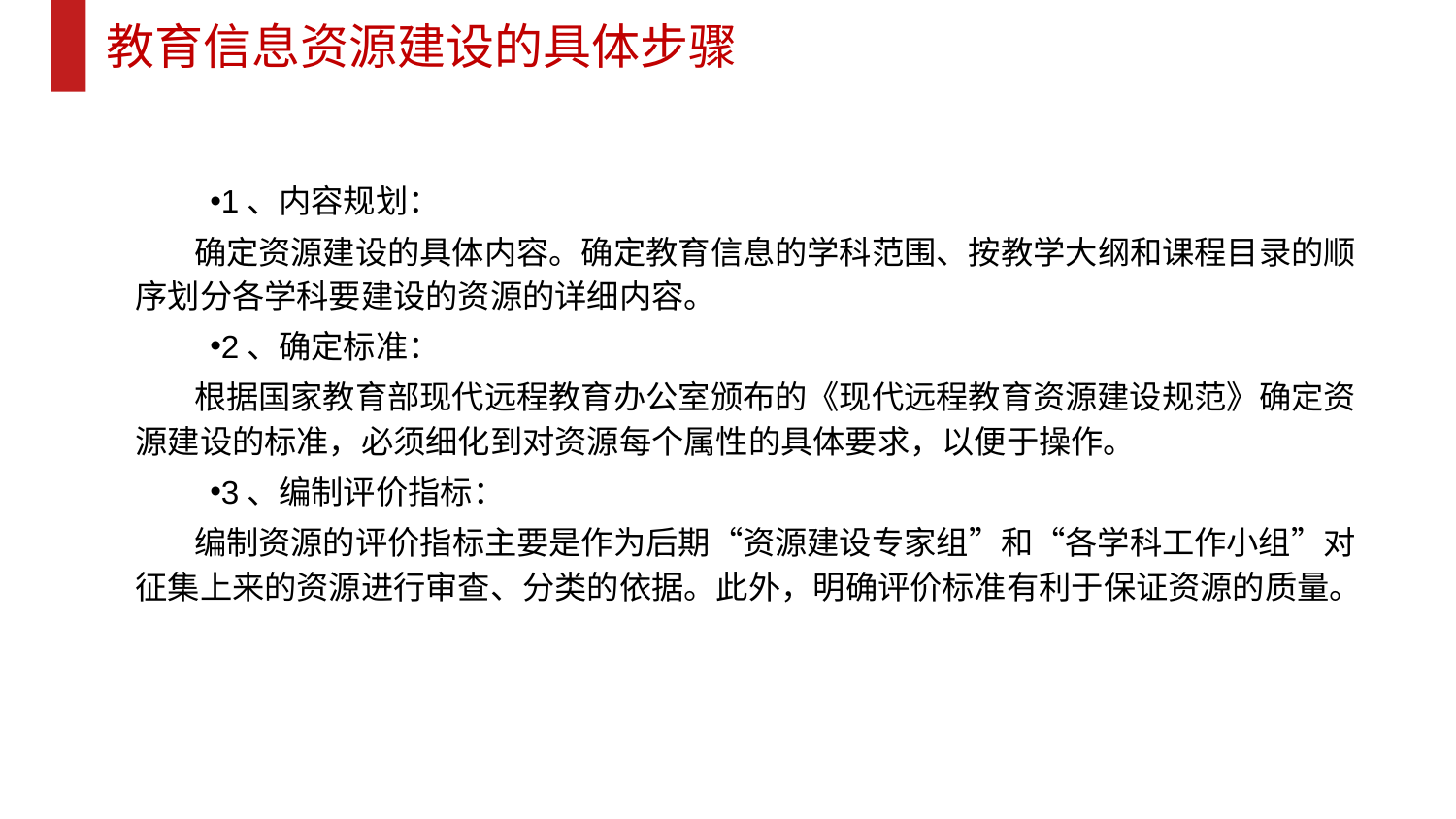

教育信息资源建设的具体步骤
1、内容规划：
       确定资源建设的具体内容。确定教育信息的学科范围、按教学大纲和课程目录的顺序划分各学科要建设的资源的详细内容。
2、确定标准：
       根据国家教育部现代远程教育办公室颁布的《现代远程教育资源建设规范》确定资源建设的标准，必须细化到对资源每个属性的具体要求，以便于操作。
3、编制评价指标：
       编制资源的评价指标主要是作为后期“资源建设专家组”和“各学科工作小组”对征集上来的资源进行审查、分类的依据。此外，明确评价标准有利于保证资源的质量。